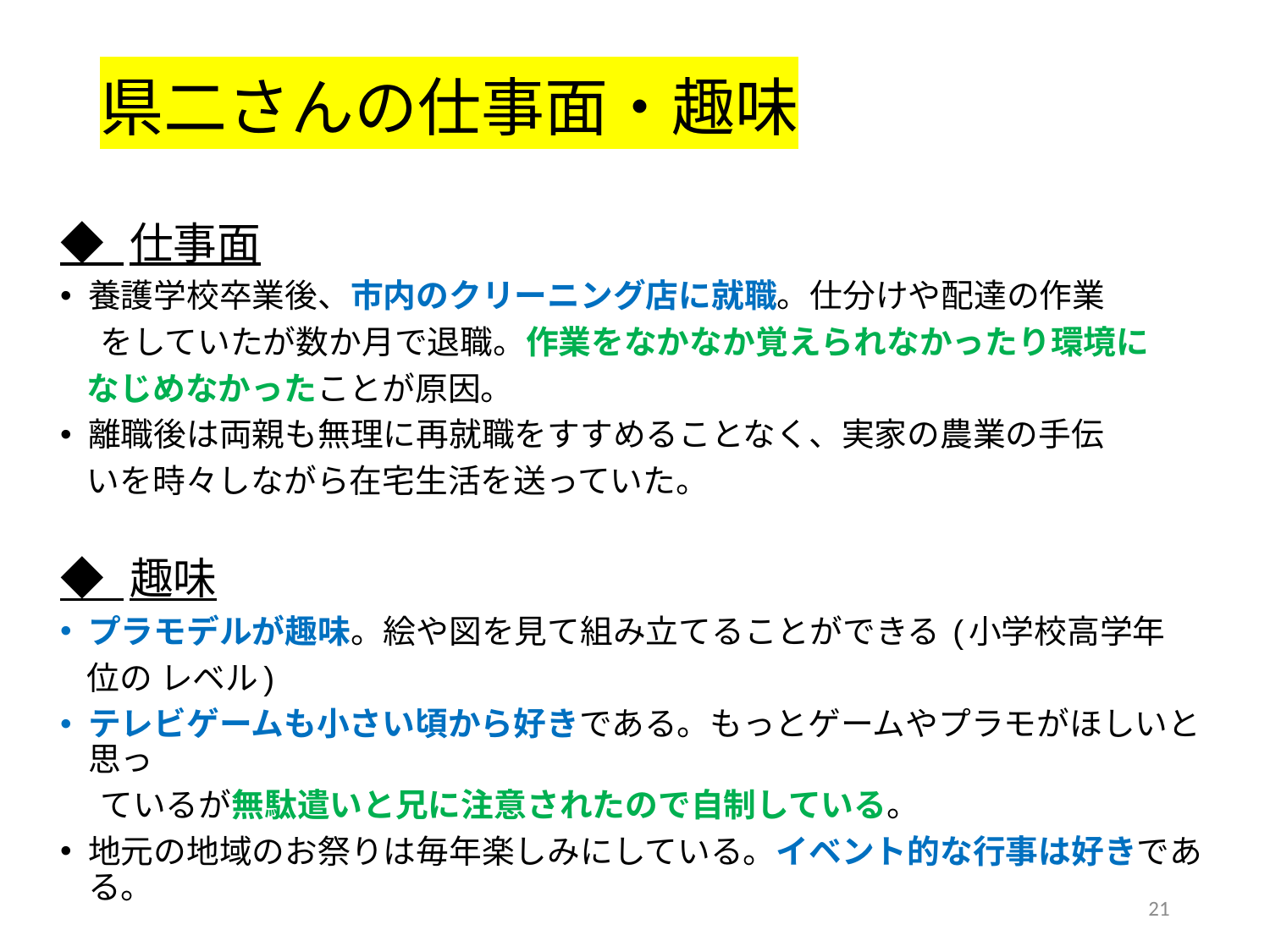

# 県二さんの仕事面・趣味
◆  仕事面
養護学校卒業後、市内のクリーニング店に就職。仕分けや配達の作業
　 をしていたが数か月で退職。作業をなかなか覚えられなかったり環境に
   なじめなかったことが原因。
離職後は両親も無理に再就職をすすめることなく、実家の農業の手伝
   いを時々しながら在宅生活を送っていた。

◆  趣味
プラモデルが趣味。絵や図を見て組み立てることができる (小学校高学年
   位の レベル)
テレビゲームも小さい頃から好きである。もっとゲームやプラモがほしいと思っ
　 ているが無駄遣いと兄に注意されたので自制している。
地元の地域のお祭りは毎年楽しみにしている。イベント的な行事は好きである。

21